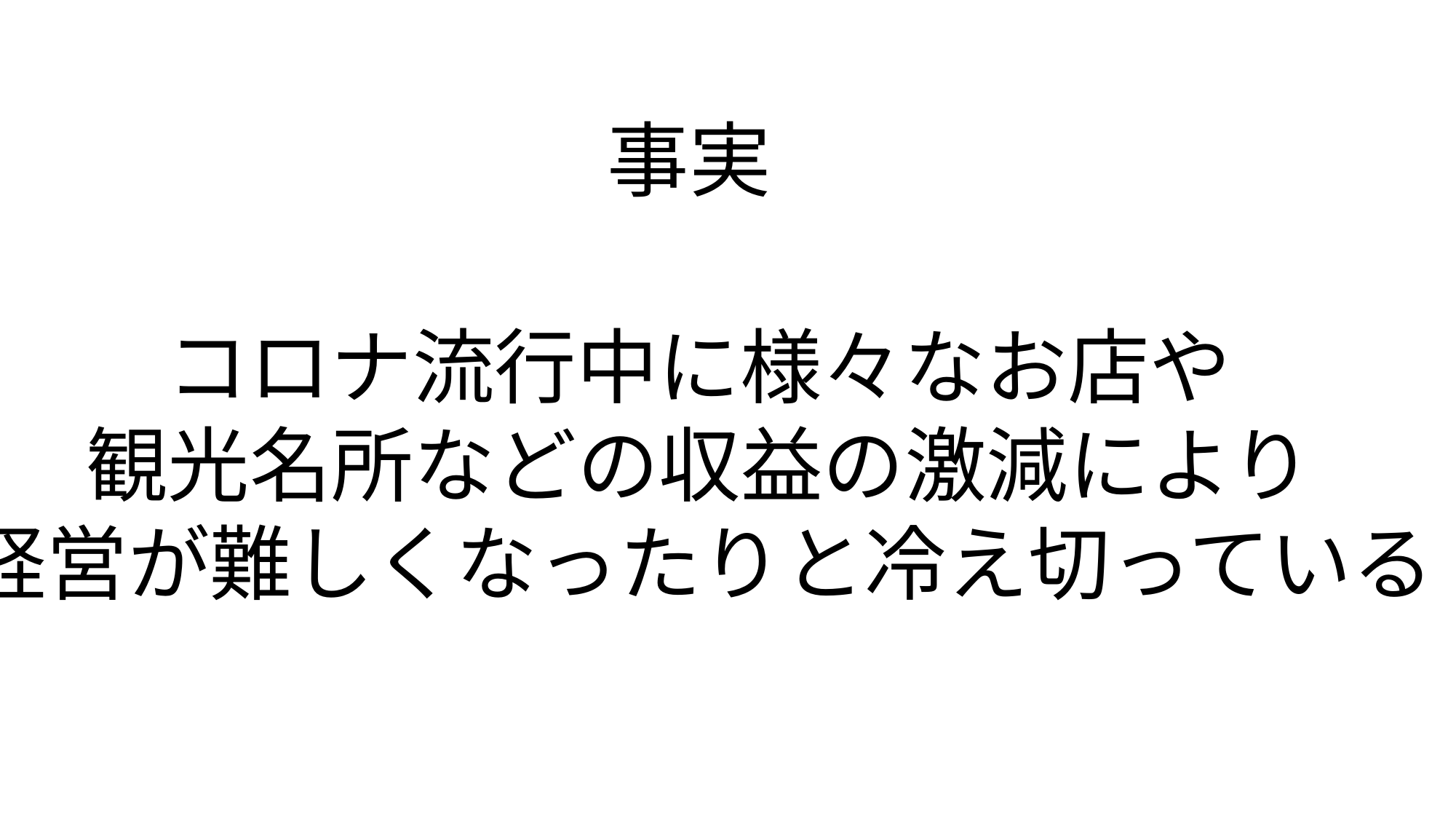

事実
コロナ流行中に様々なお店や
観光名所などの収益の激減により
経営が難しくなったりと冷え切っている